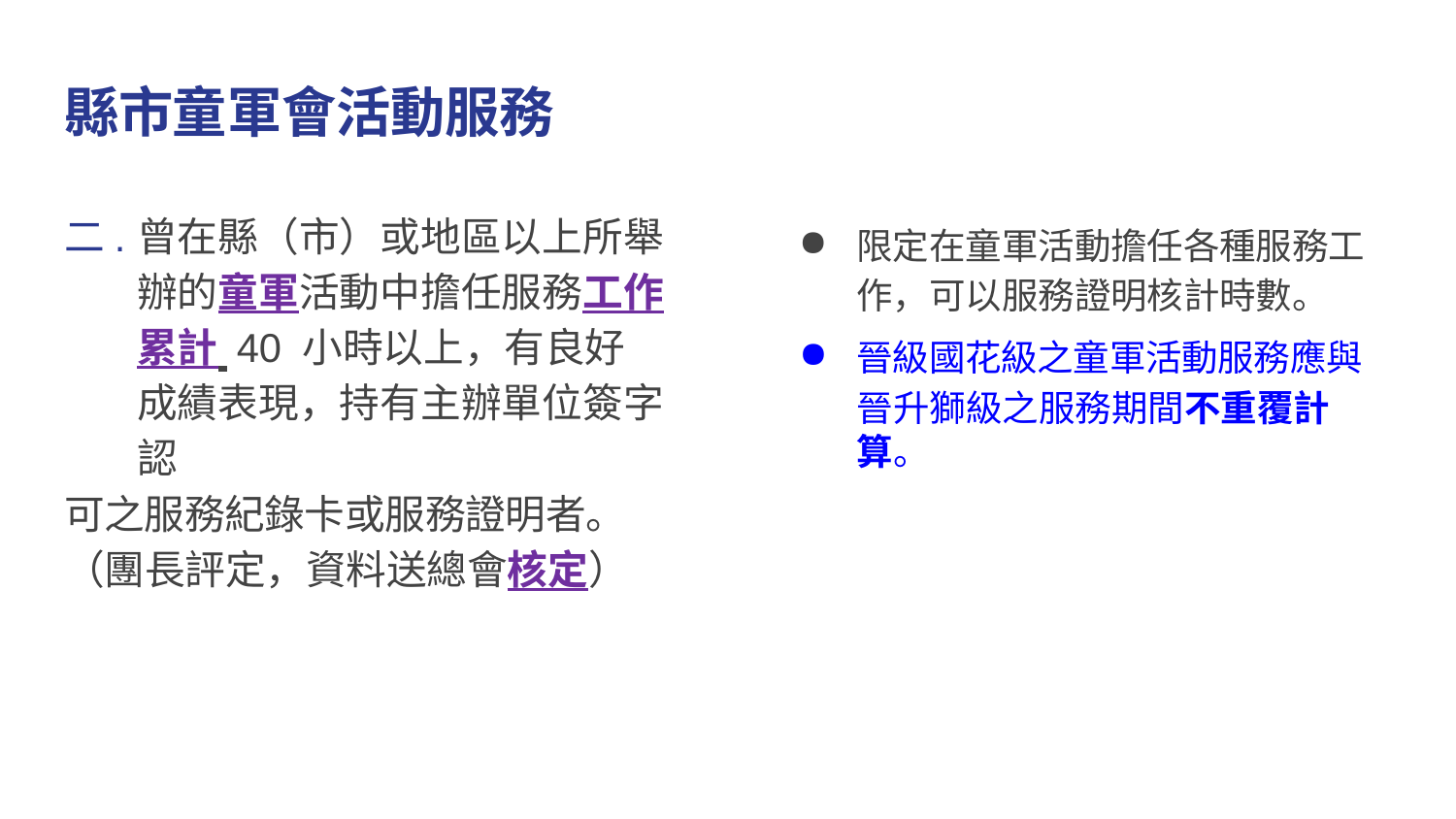

# 縣市童軍會活動服務
二.	曾在縣（市）或地區以上所舉辦的童軍活動中擔任服務工作累計 40 小時以上，有良好成績表現，持有主辦單位簽字認
可之服務紀錄卡或服務證明者。
（團長評定，資料送總會核定）
限定在童軍活動擔任各種服務工作，可以服務證明核計時數。
晉級國花級之童軍活動服務應與
晉升獅級之服務期間不重覆計算。